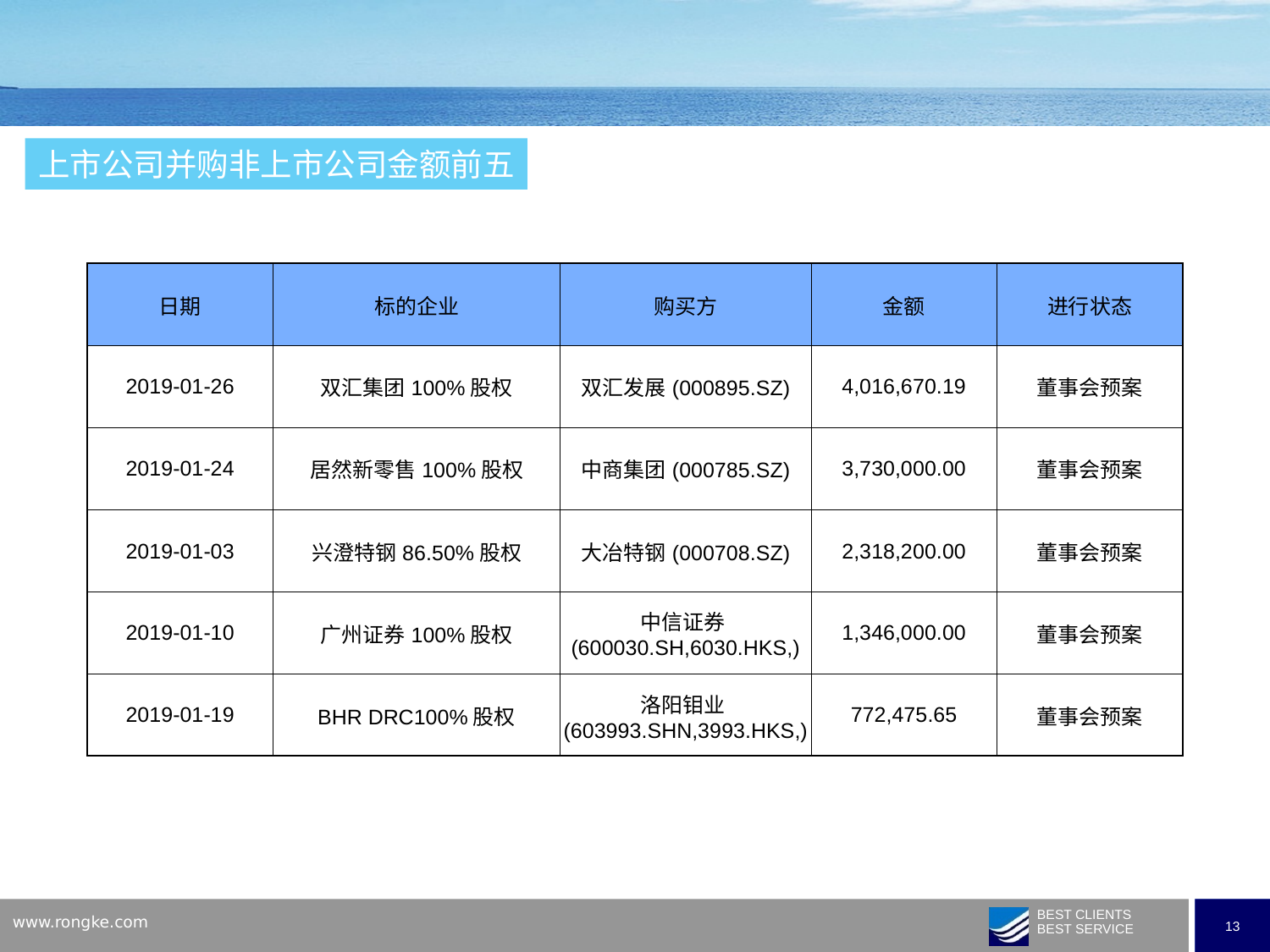

上市公司并购非上市公司金额前五
| 日期 | 标的企业 | 购买方 | 金额 | 进行状态 |
| --- | --- | --- | --- | --- |
| 2019-01-26 | 双汇集团100%股权 | 双汇发展(000895.SZ) | 4,016,670.19 | 董事会预案 |
| 2019-01-24 | 居然新零售100%股权 | 中商集团(000785.SZ) | 3,730,000.00 | 董事会预案 |
| 2019-01-03 | 兴澄特钢86.50%股权 | 大冶特钢(000708.SZ) | 2,318,200.00 | 董事会预案 |
| 2019-01-10 | 广州证券100%股权 | 中信证券(600030.SH,6030.HKS,) | 1,346,000.00 | 董事会预案 |
| 2019-01-19 | BHR DRC100%股权 | 洛阳钼业(603993.SHN,3993.HKS,) | 772,475.65 | 董事会预案 |